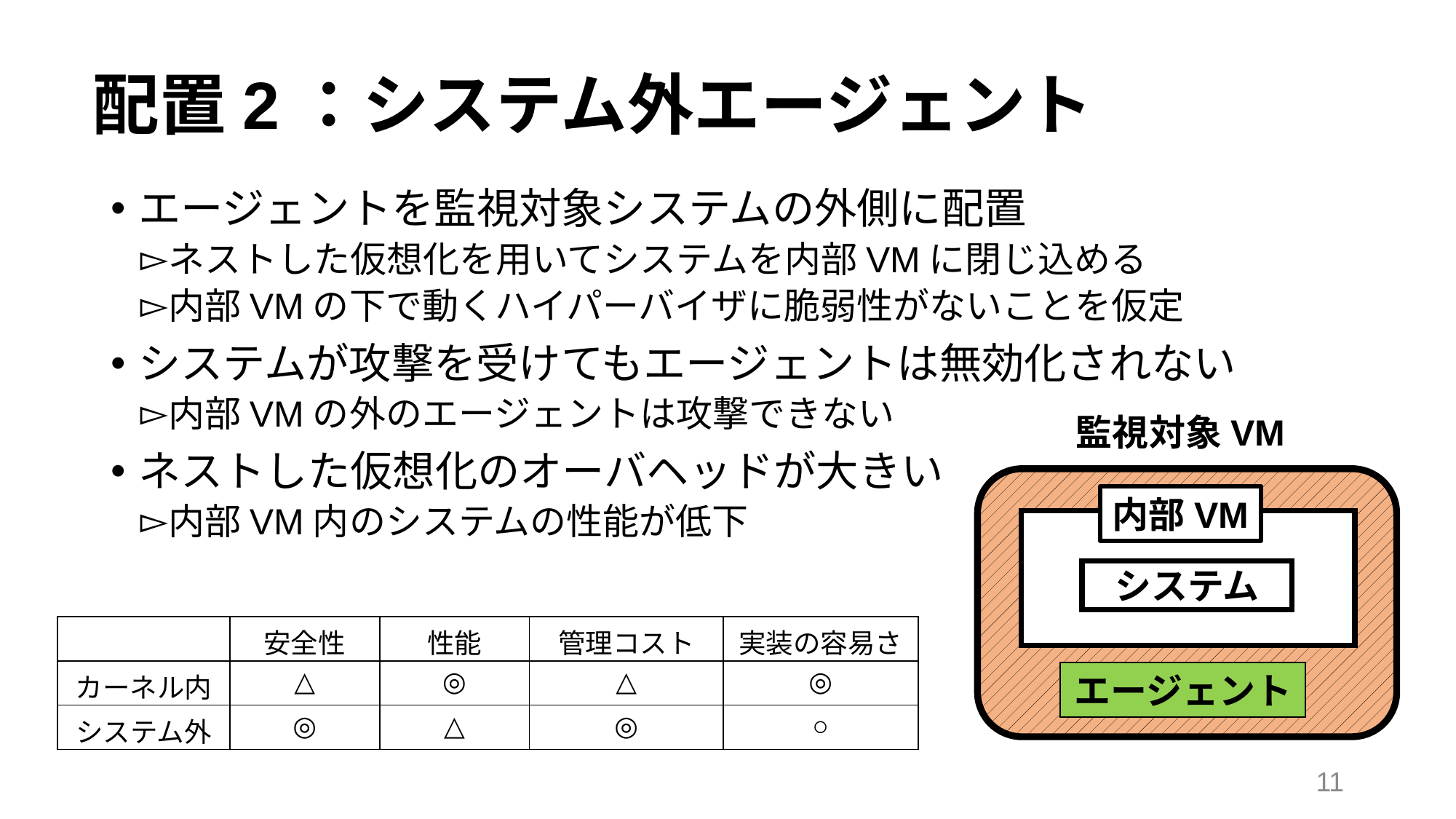

# 配置2：システム外エージェント
エージェントを監視対象システムの外側に配置
ネストした仮想化を用いてシステムを内部VMに閉じ込める
内部VMの下で動くハイパーバイザに脆弱性がないことを仮定
システムが攻撃を受けてもエージェントは無効化されない
内部VMの外のエージェントは攻撃できない
ネストした仮想化のオーバヘッドが大きい
内部VM内のシステムの性能が低下
監視対象VM

内部VM

システム
|  | 安全性 | 性能 | 管理コスト | 実装の容易さ |
| --- | --- | --- | --- | --- |
| カーネル内 | △ | ◎ | △ | ◎ |
| システム外 | ◎ | △ | ◎ | ○ |
エージェント
11